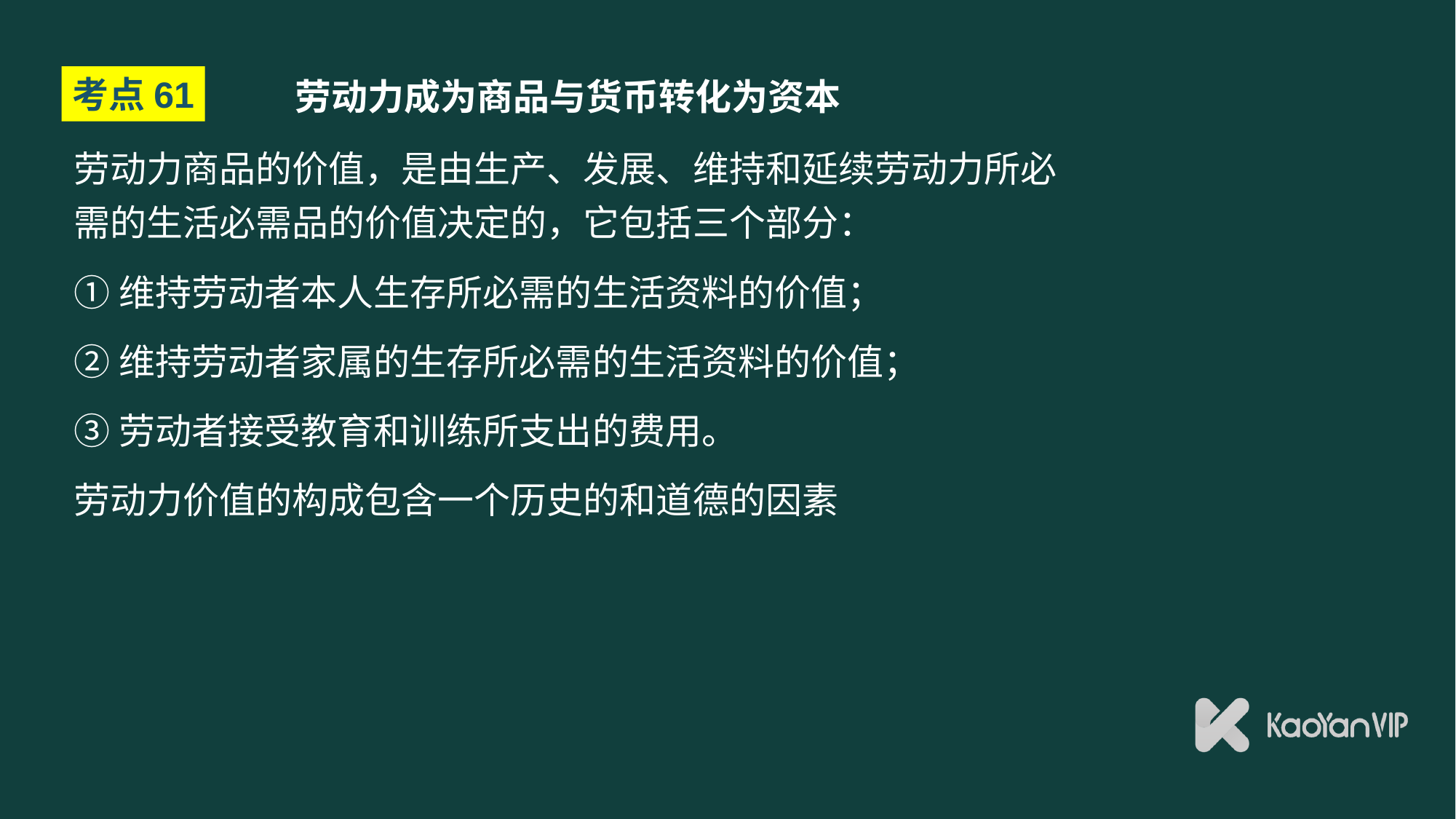

# 劳动力成为商品与货币转化为资本
考点61
劳动力商品的价值，是由生产、发展、维持和延续劳动力所必需的生活必需品的价值决定的，它包括三个部分：
①维持劳动者本人生存所必需的生活资料的价值；
②维持劳动者家属的生存所必需的生活资料的价值；
③劳动者接受教育和训练所支出的费用。
劳动力价值的构成包含一个历史的和道德的因素